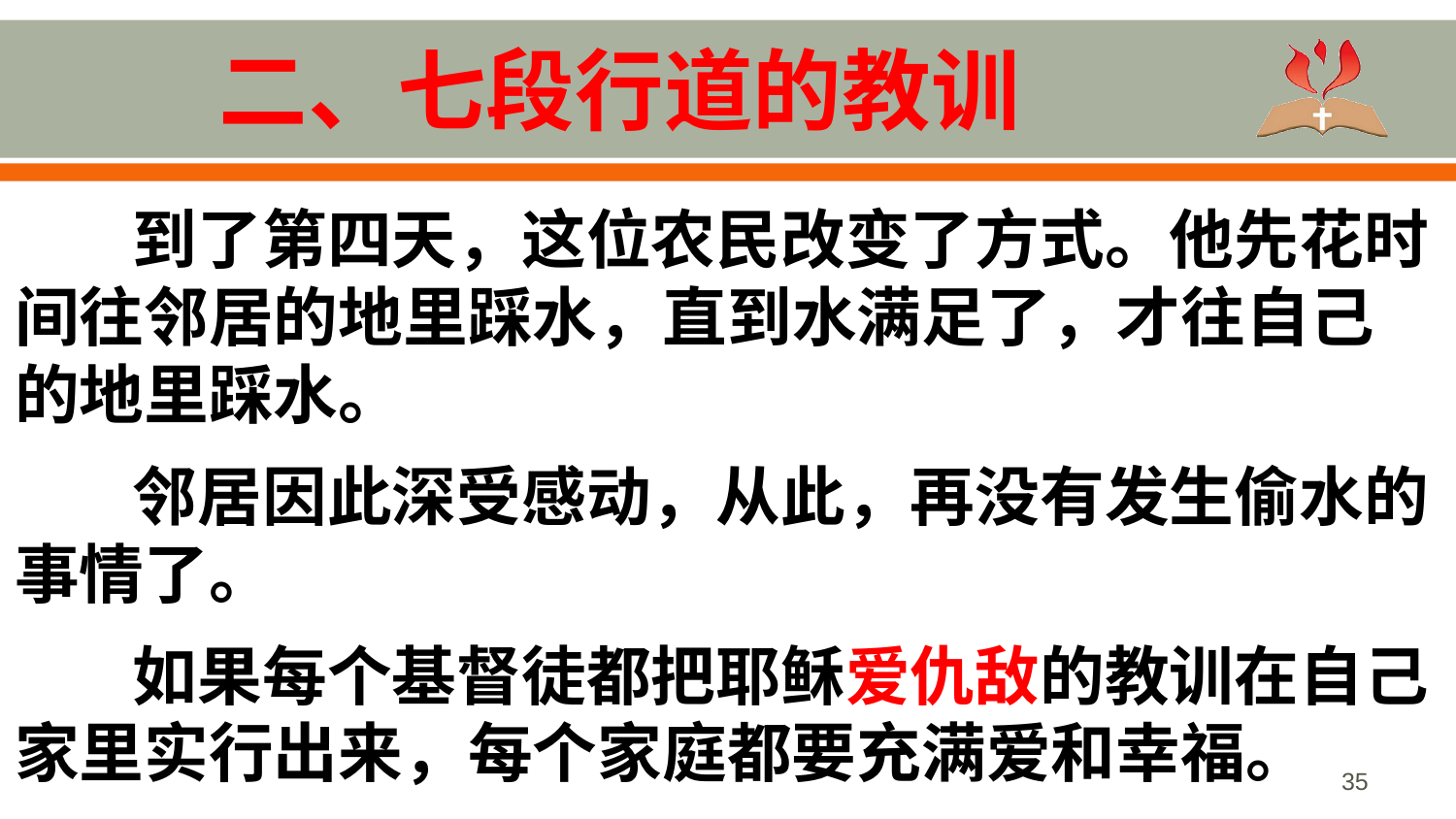

# 二、七段行道的教训
到了第四天，这位农民改变了方式。他先花时间往邻居的地里踩水，直到水满足了，才往自己的地里踩水。
邻居因此深受感动，从此，再没有发生偷水的事情了。
如果每个基督徒都把耶稣爱仇敌的教训在自己家里实行出来，每个家庭都要充满爱和幸福。

35